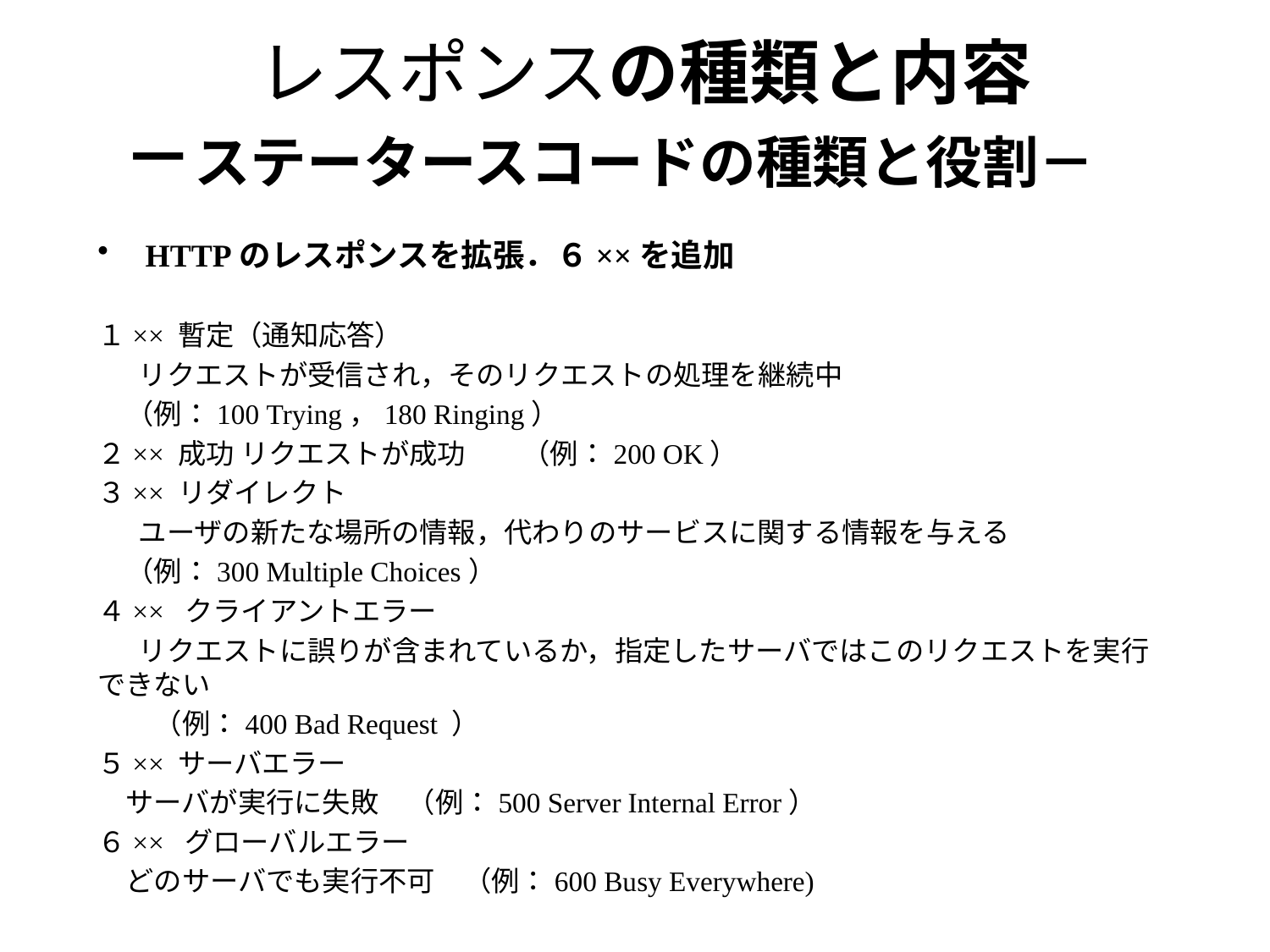

# レスポンスの種類と内容 －ステータースコードの種類と役割－
HTTPのレスポンスを拡張．６××を追加
１×× 暫定（通知応答）
 　リクエストが受信され，そのリクエストの処理を継続中
　（例：100 Trying，180 Ringing）
２×× 成功 リクエストが成功　　（例：200 OK）
３×× リダイレクト
 　ユーザの新たな場所の情報，代わりのサービスに関する情報を与える
　（例：300 Multiple Choices）
４××  クライアントエラー
 　リクエストに誤りが含まれているか，指定したサーバではこのリクエストを実行できない
　　（例：400 Bad Request ）
５×× サーバエラー
　サーバが実行に失敗　（例：500 Server Internal Error）
６××  グローバルエラー
　どのサーバでも実行不可　（例：600 Busy Everywhere)